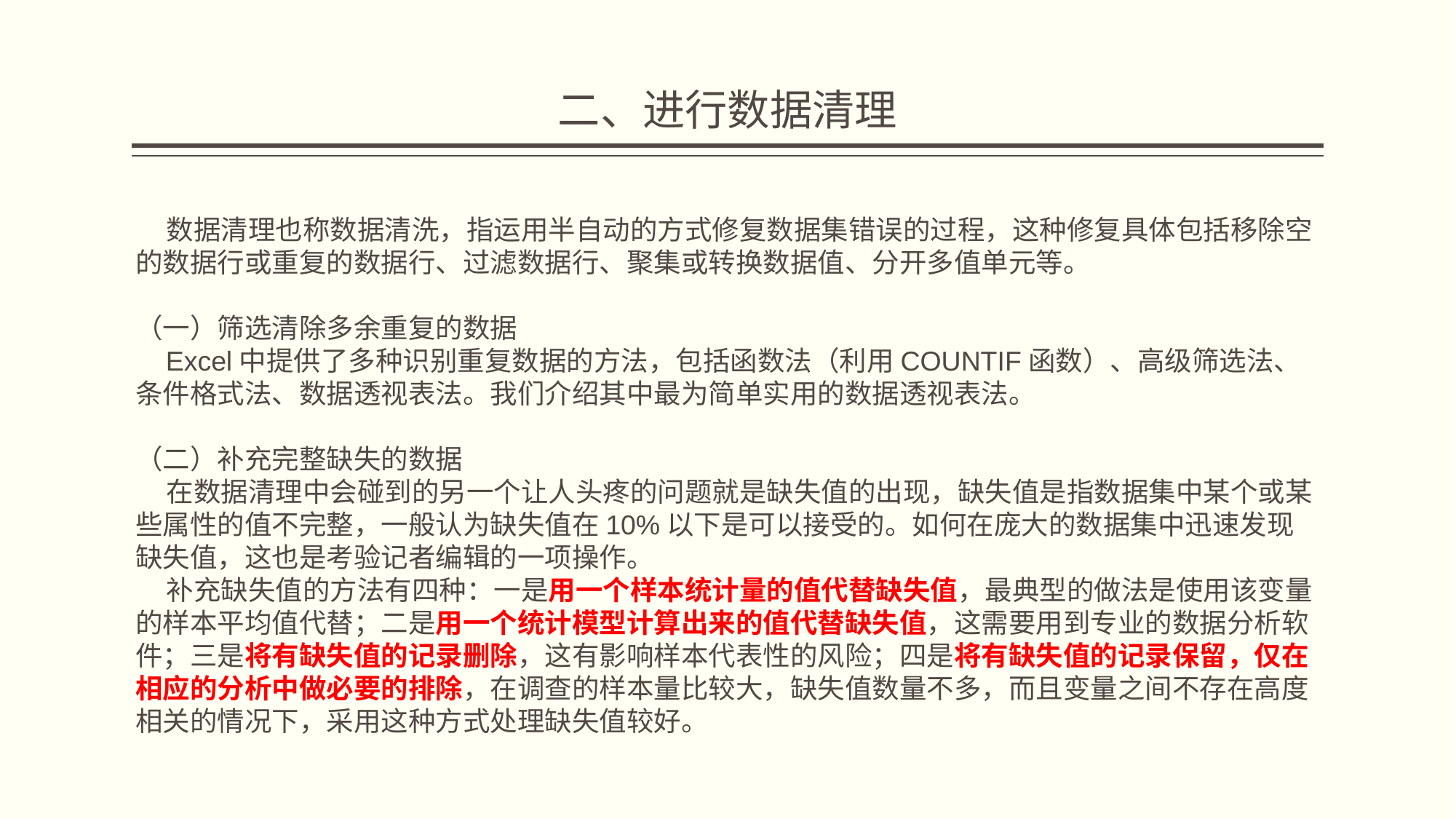

# 二、进行数据清理
    数据清理也称数据清洗，指运用半自动的方式修复数据集错误的过程，这种修复具体包括移除空的数据行或重复的数据行、过滤数据行、聚集或转换数据值、分开多值单元等。

（一）筛选清除多余重复的数据
    Excel中提供了多种识别重复数据的方法，包括函数法（利用COUNTIF函数）、高级筛选法、条件格式法、数据透视表法。我们介绍其中最为简单实用的数据透视表法。

（二）补充完整缺失的数据
    在数据清理中会碰到的另一个让人头疼的问题就是缺失值的出现，缺失值是指数据集中某个或某些属性的值不完整，一般认为缺失值在10%以下是可以接受的。如何在庞大的数据集中迅速发现缺失值，这也是考验记者编辑的一项操作。
    补充缺失值的方法有四种：一是用一个样本统计量的值代替缺失值，最典型的做法是使用该变量的样本平均值代替；二是用一个统计模型计算出来的值代替缺失值，这需要用到专业的数据分析软件；三是将有缺失值的记录删除，这有影响样本代表性的风险；四是将有缺失值的记录保留，仅在相应的分析中做必要的排除，在调查的样本量比较大，缺失值数量不多，而且变量之间不存在高度相关的情况下，采用这种方式处理缺失值较好。